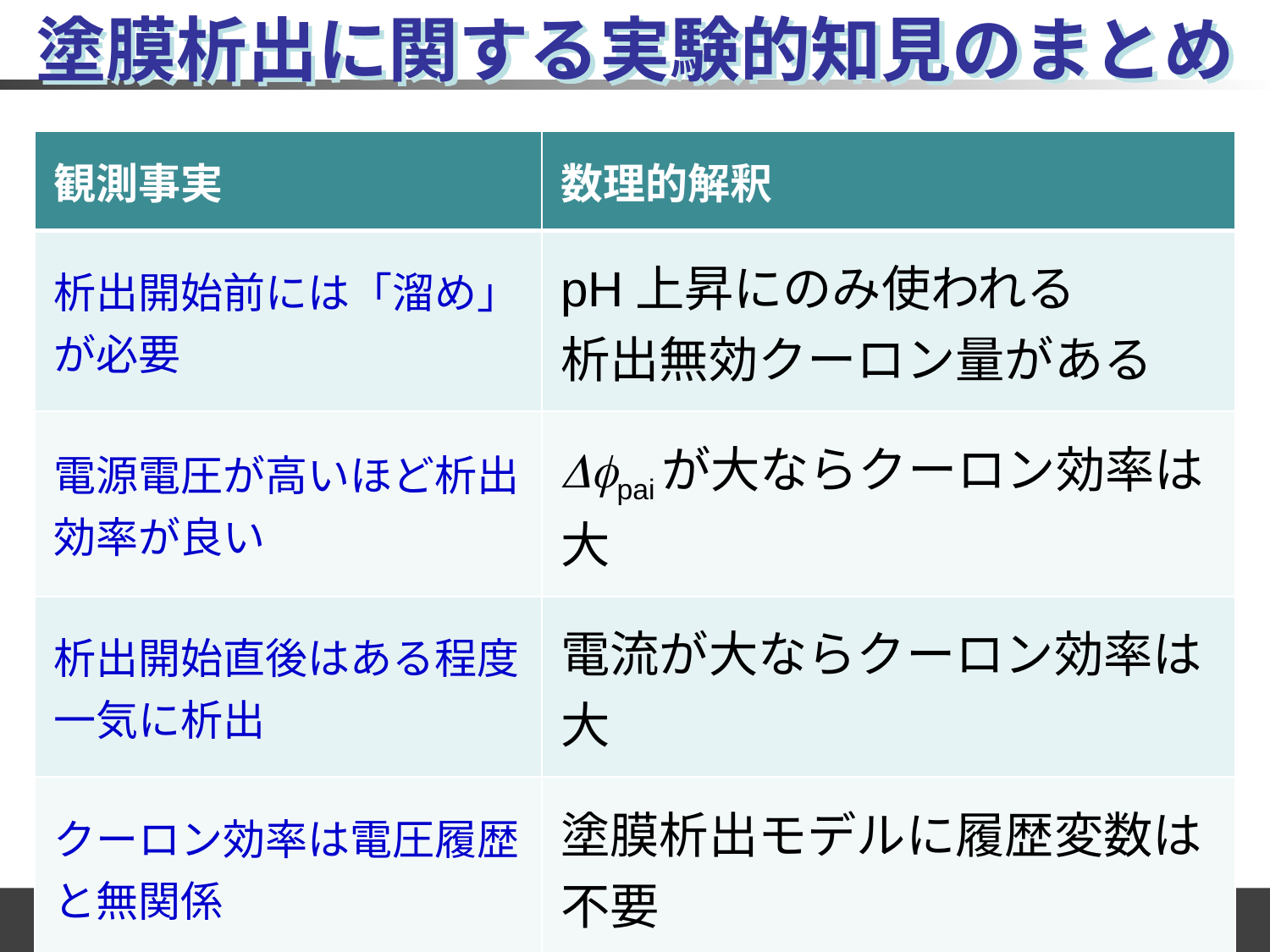

# 塗膜析出に関する実験的知見のまとめ
| 観測事実 | 数理的解釈 |
| --- | --- |
| 析出開始前には「溜め」が必要 | pH上昇にのみ使われる 析出無効クーロン量がある |
| 電源電圧が高いほど析出効率が良い | Δφpaiが大ならクーロン効率は大 |
| 析出開始直後はある程度一気に析出 | 電流が大ならクーロン効率は大 |
| クーロン効率は電圧履歴と無関係 | 塗膜析出モデルに履歴変数は不要 |
P. 16